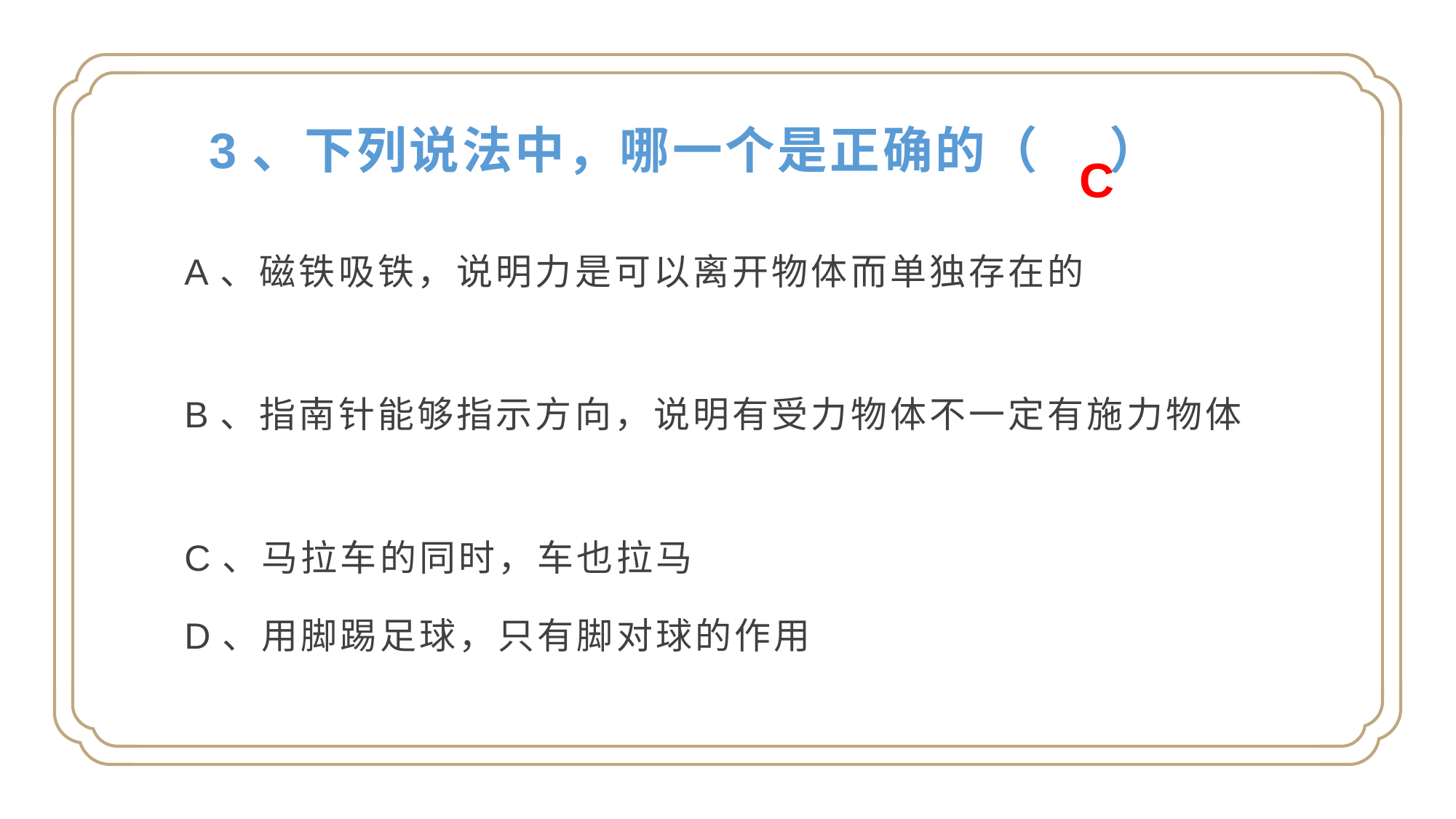

3、下列说法中，哪一个是正确的（     ）
C
A、磁铁吸铁，说明力是可以离开物体而单独存在的
B、指南针能够指示方向，说明有受力物体不一定有施力物体
C、马拉车的同时，车也拉马
D、用脚踢足球，只有脚对球的作用